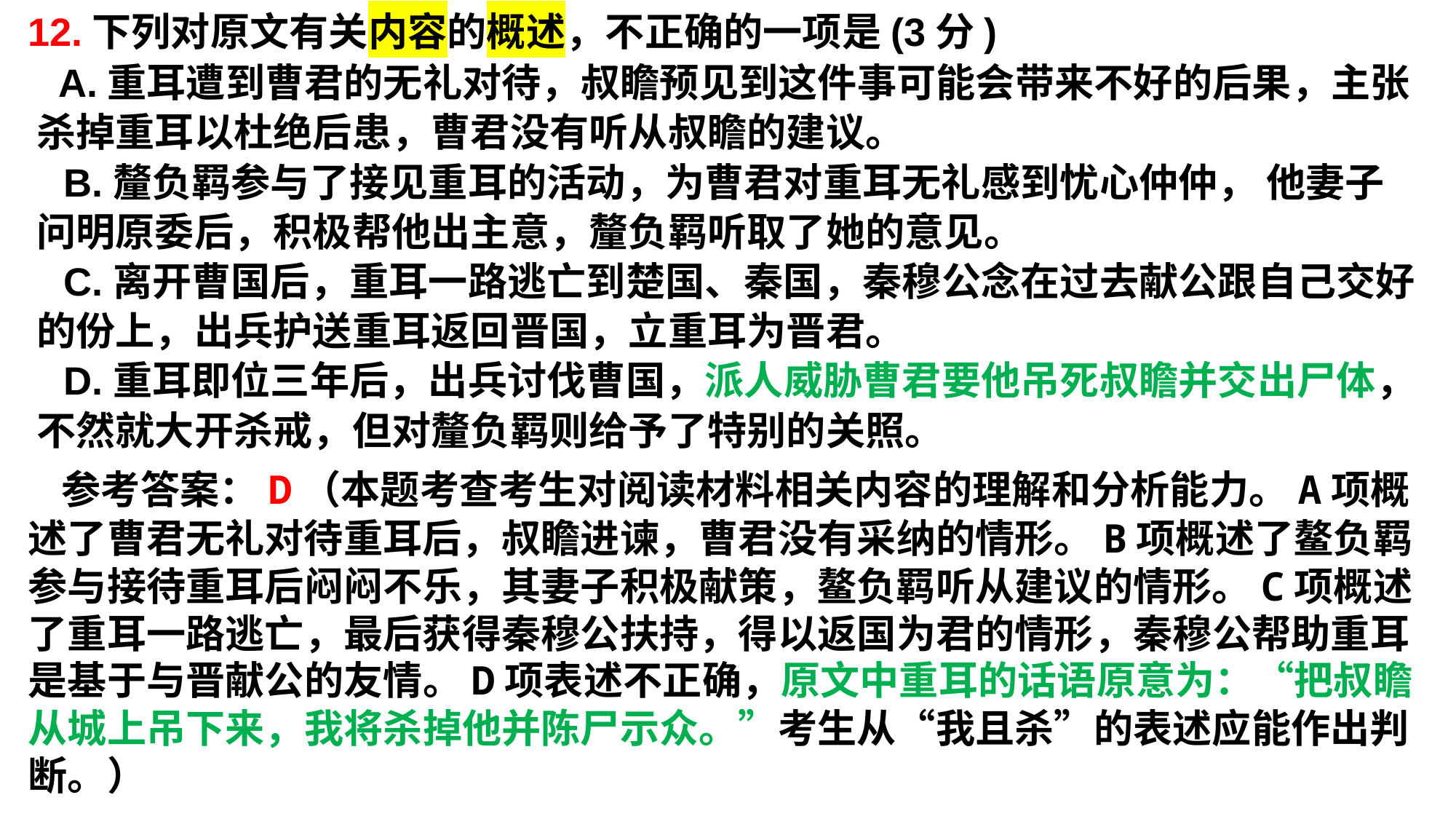

# 12.下列对原文有关内容的概述，不正确的一项是(3分) A.重耳遭到曹君的无礼对待，叔瞻预见到这件事可能会带来不好的后果，主张杀掉重耳以杜绝后患，曹君没有听从叔瞻的建议。 B.釐负羁参与了接见重耳的活动，为曹君对重耳无礼感到忧心仲仲， 他妻子问明原委后，积极帮他出主意，釐负羁听取了她的意见。 C.离开曹国后，重耳一路逃亡到楚国、秦国，秦穆公念在过去献公跟自己交好的份上，出兵护送重耳返回晋国，立重耳为晋君。 D.重耳即位三年后，出兵讨伐曹国，派人威胁曹君要他吊死叔瞻并交出尸体，不然就大开杀戒，但对釐负羁则给予了特别的关照。
  参考答案：D（本题考查考生对阅读材料相关内容的理解和分析能力。A项概述了曹君无礼对待重耳后，叔瞻进谏，曹君没有采纳的情形。B项概述了鳌负羁参与接待重耳后闷闷不乐，其妻子积极献策，鳌负羁听从建议的情形。C项概述了重耳一路逃亡，最后获得秦穆公扶持，得以返国为君的情形，秦穆公帮助重耳是基于与晋献公的友情。D项表述不正确，原文中重耳的话语原意为：“把叔瞻从城上吊下来，我将杀掉他并陈尸示众。”考生从“我且杀”的表述应能作出判断。）